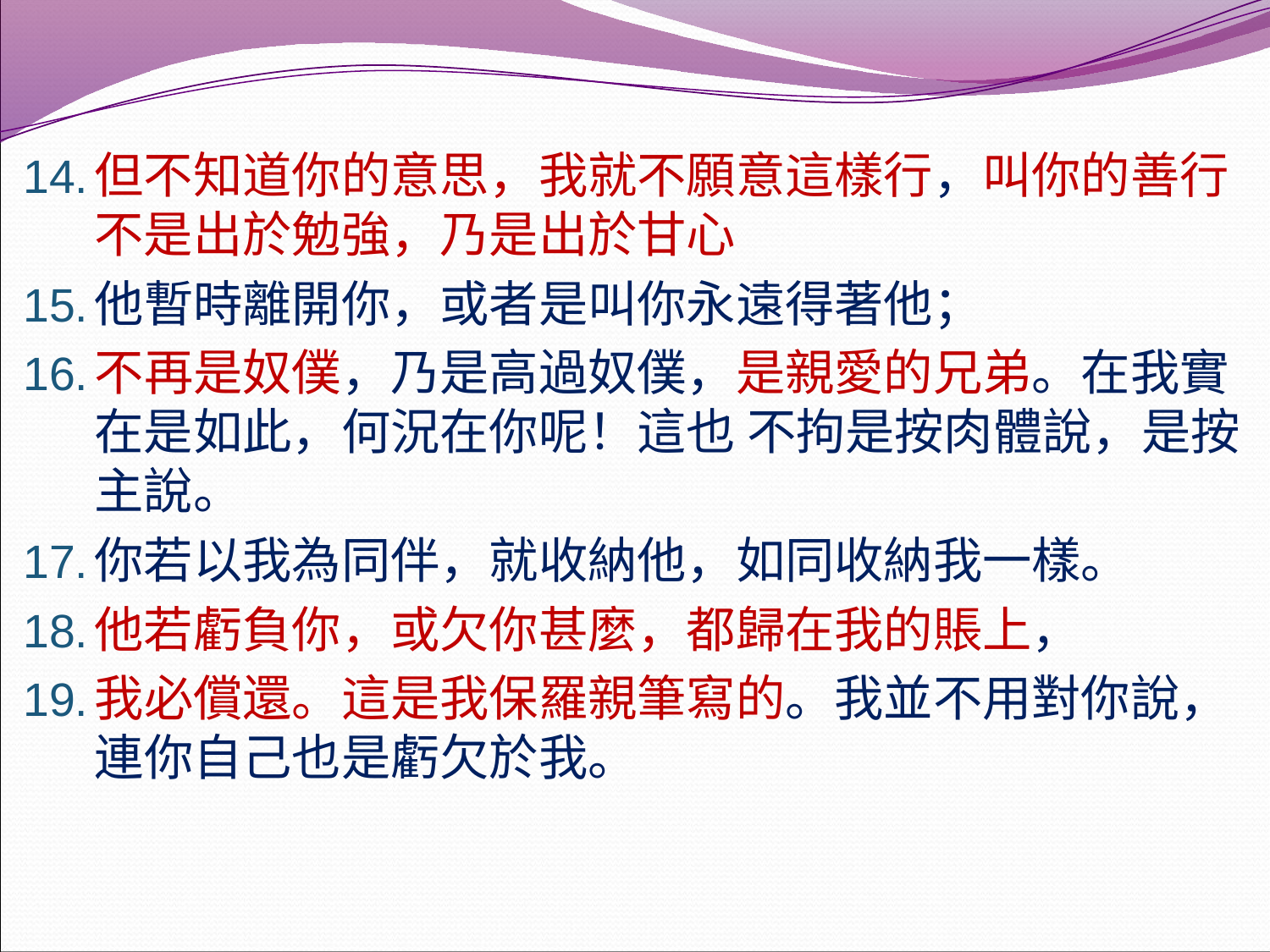

但不知道你的意思，我就不願意這樣行，叫你的善行不是出於勉強，乃是出於甘心
他暫時離開你，或者是叫你永遠得著他；
不再是奴僕，乃是高過奴僕，是親愛的兄弟。在我實在是如此，何況在你呢！這也 不拘是按肉體說，是按主說。
你若以我為同伴，就收納他，如同收納我一樣。
他若虧負你，或欠你甚麼，都歸在我的賬上，
我必償還。這是我保羅親筆寫的。我並不用對你說，連你自己也是虧欠於我。